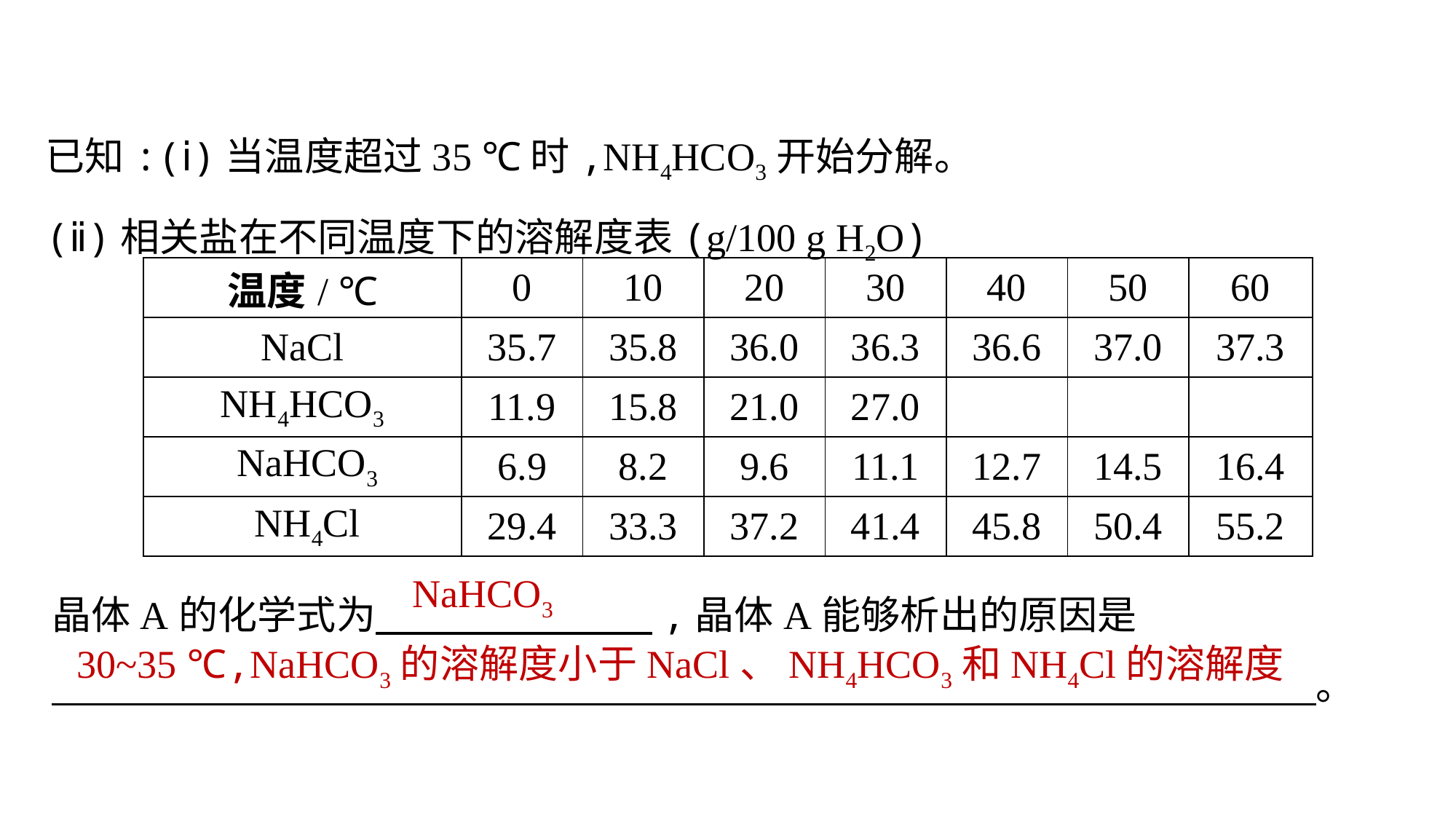

已知:(ⅰ)当温度超过35 ℃时,NH4HCO3开始分解。
(ⅱ)相关盐在不同温度下的溶解度表(g/100 g H2O)
| 温度/ ℃ | 0 | 10 | 20 | 30 | 40 | 50 | 60 |
| --- | --- | --- | --- | --- | --- | --- | --- |
| NaCl | 35.7 | 35.8 | 36.0 | 36.3 | 36.6 | 37.0 | 37.3 |
| NH4HCO3 | 11.9 | 15.8 | 21.0 | 27.0 |  |  |  |
| NaHCO3 | 6.9 | 8.2 | 9.6 | 11.1 | 12.7 | 14.5 | 16.4 |
| NH4Cl | 29.4 | 33.3 | 37.2 | 41.4 | 45.8 | 50.4 | 55.2 |
晶体A的化学式为　　　　　　　,晶体A能够析出的原因是
　　　　　　　　　　　　　　　　　　　　　　　　　　　　　　　　。
NaHCO3
30~35 ℃,NaHCO3的溶解度小于NaCl、NH4HCO3和NH4Cl的溶解度